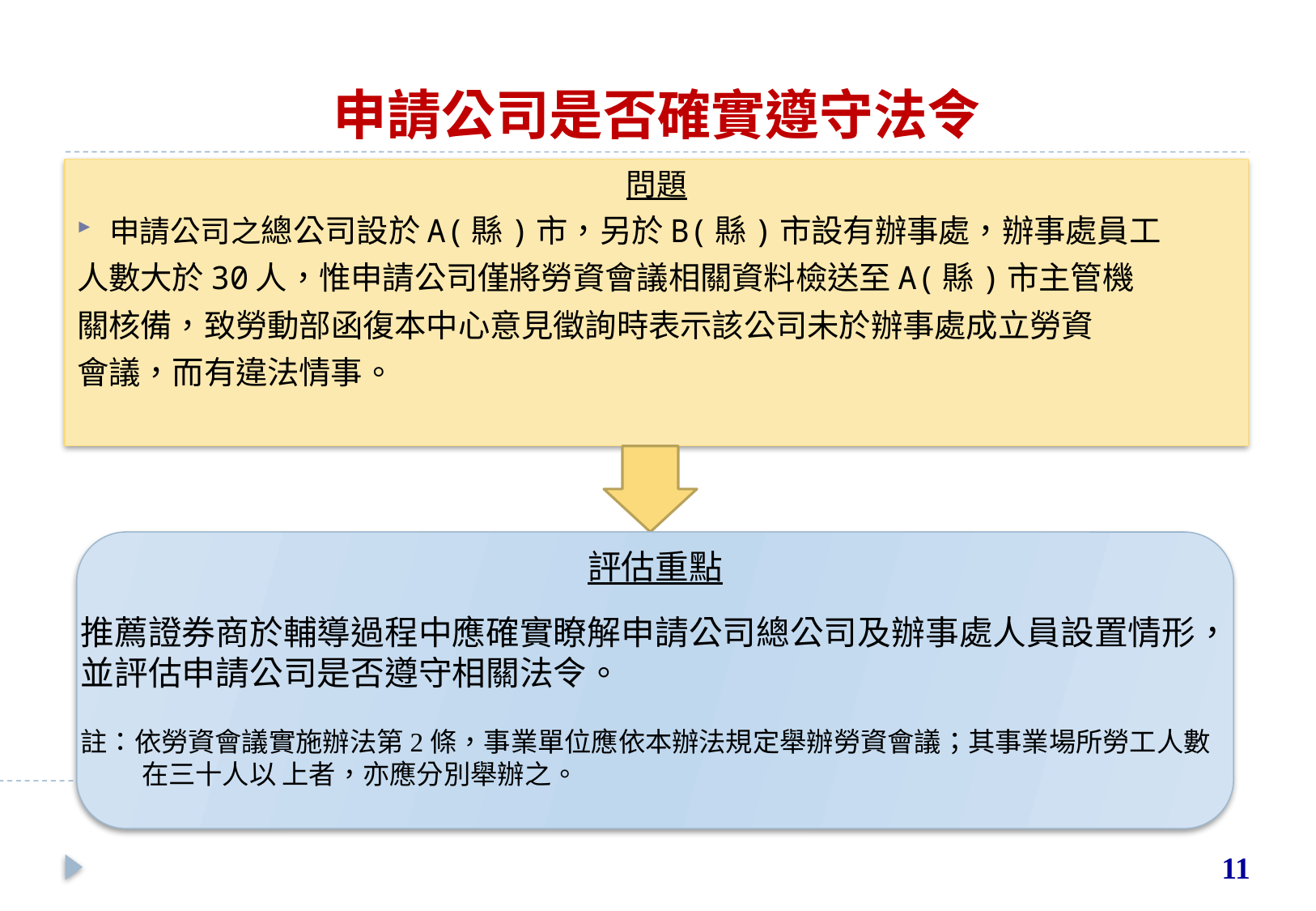

# 申請公司是否確實遵守法令
問題
申請公司之總公司設於A(縣)市，另於B(縣)市設有辦事處，辦事處員工
人數大於30人，惟申請公司僅將勞資會議相關資料檢送至A(縣)市主管機
關核備，致勞動部函復本中心意見徵詢時表示該公司未於辦事處成立勞資
會議，而有違法情事。

評估重點

推薦證券商於輔導過程中應確實瞭解申請公司總公司及辦事處人員設置情形，
並評估申請公司是否遵守相關法令。

註：依勞資會議實施辦法第2條，事業單位應依本辦法規定舉辦勞資會議；其事業場所勞工人數
         在三十人以 上者，亦應分別舉辦之。

11